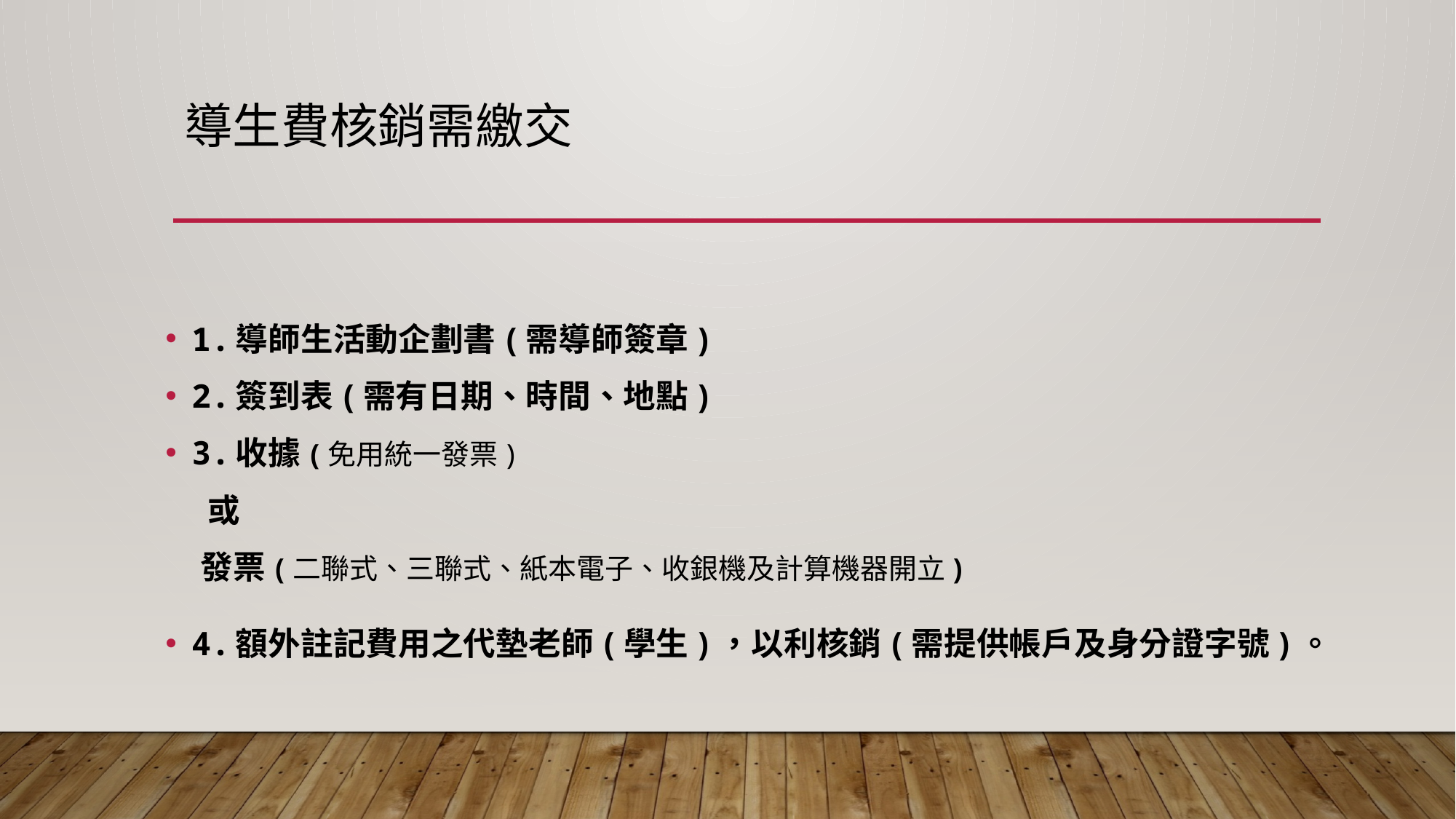

# 導生費核銷需繳交
1.導師生活動企劃書(需導師簽章)
2.簽到表(需有日期、時間、地點)
3.收據(免用統一發票)
     或
    發票(二聯式、三聯式、紙本電子、收銀機及計算機器開立)
4.額外註記費用之代墊老師(學生)，以利核銷(需提供帳戶及身分證字號)。